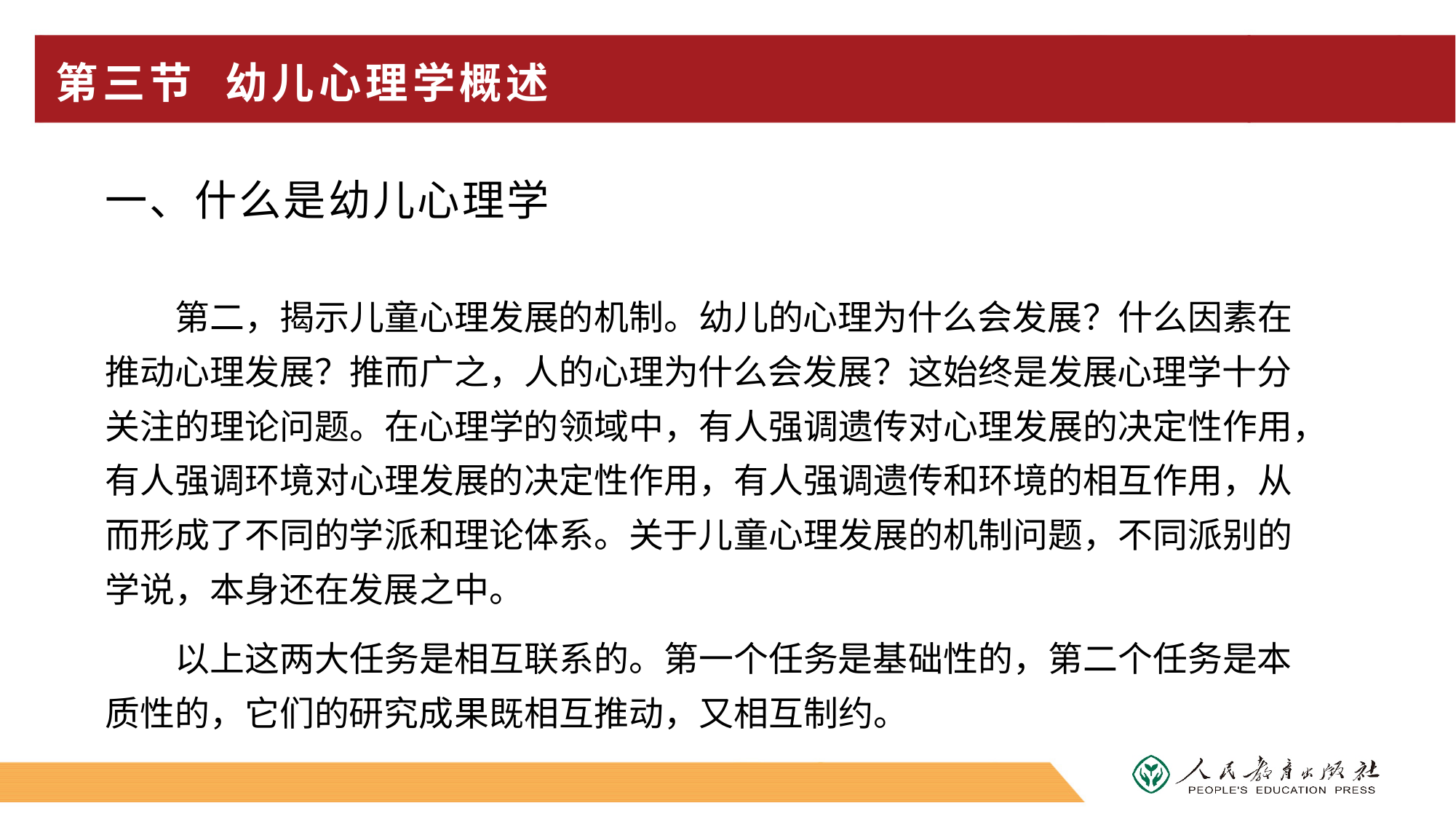

# 第三节  幼儿心理学概述
一、什么是幼儿心理学
第二，揭示儿童心理发展的机制。幼儿的心理为什么会发展？什么因素在推动心理发展？推而广之，人的心理为什么会发展？这始终是发展心理学十分关注的理论问题。在心理学的领域中，有人强调遗传对心理发展的决定性作用，有人强调环境对心理发展的决定性作用，有人强调遗传和环境的相互作用，从而形成了不同的学派和理论体系。关于儿童心理发展的机制问题，不同派别的学说，本身还在发展之中。
以上这两大任务是相互联系的。第一个任务是基础性的，第二个任务是本质性的，它们的研究成果既相互推动，又相互制约。